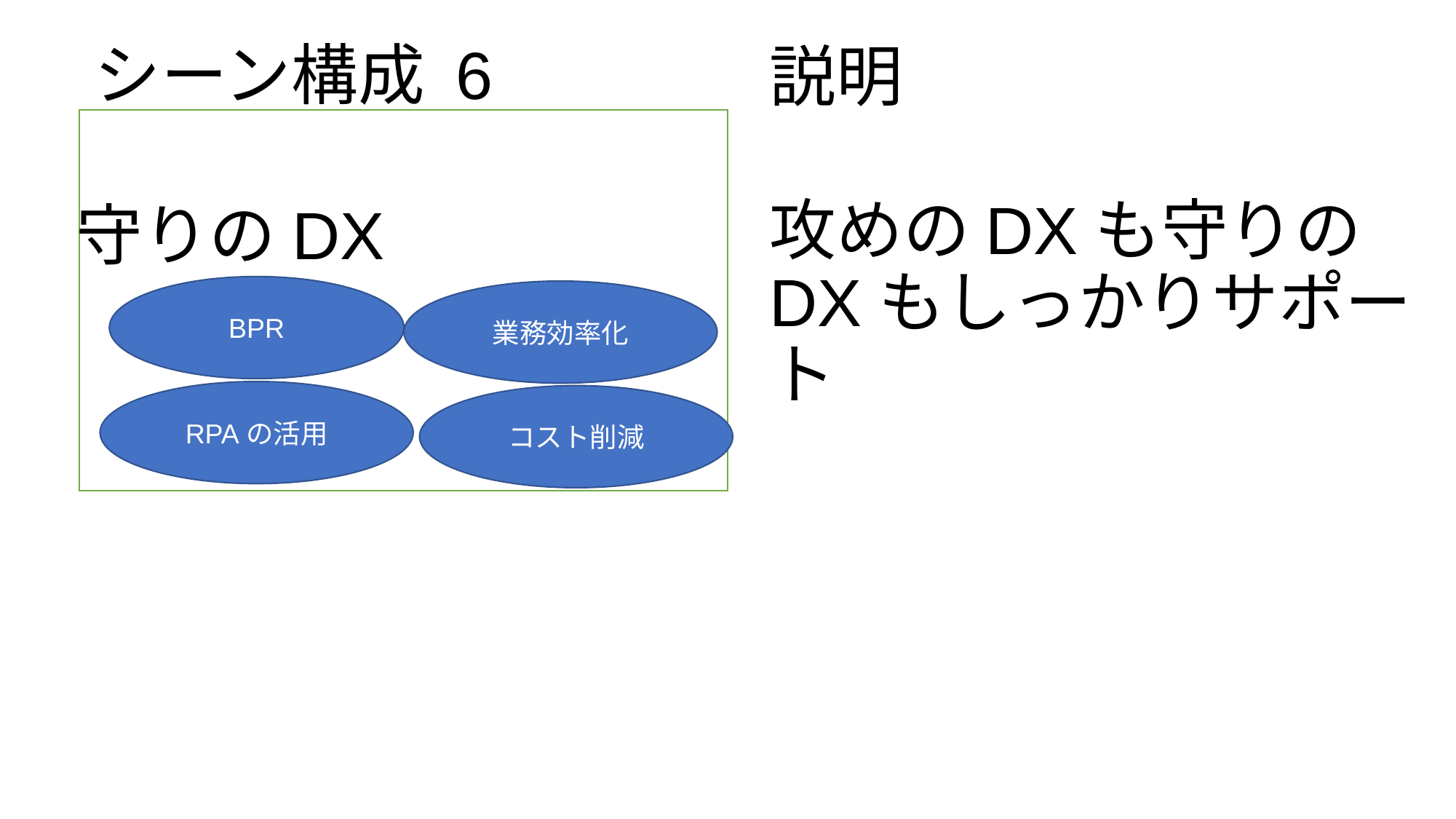

説明
# シーン構成 6

攻めのDXも守りのDXもしっかりサポート
守りのDX

BPR
業務効率化

RPAの活用
コスト削減